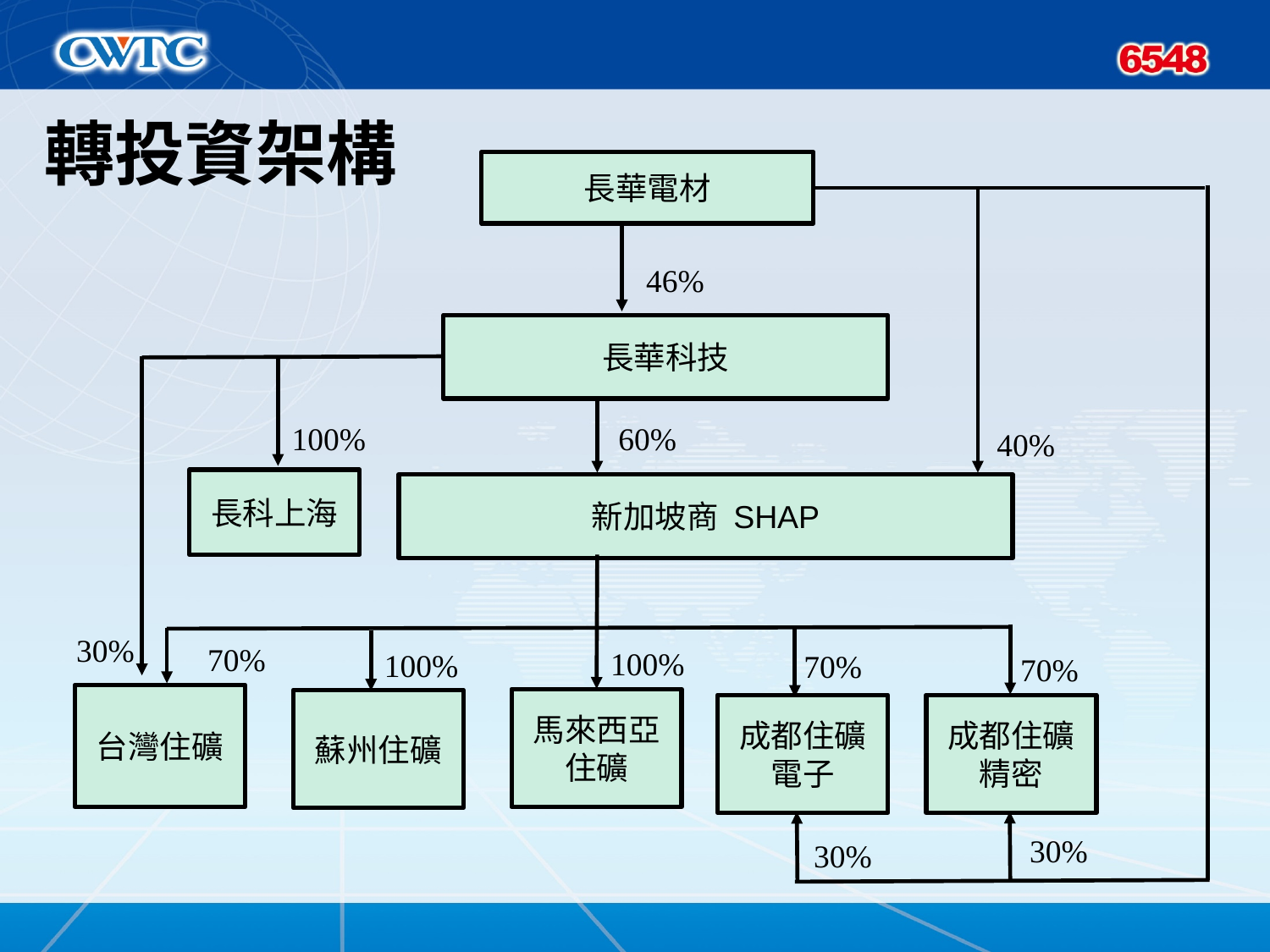

轉投資架構
長華電材
46%
長華科技
100%
60%
40%
長科上海
新加坡商 SHAP
30%
70%
100%
100%
70%
70%
台灣住礦
馬來西亞
住礦
蘇州住礦
成都住礦
電子
成都住礦
精密
30%
30%